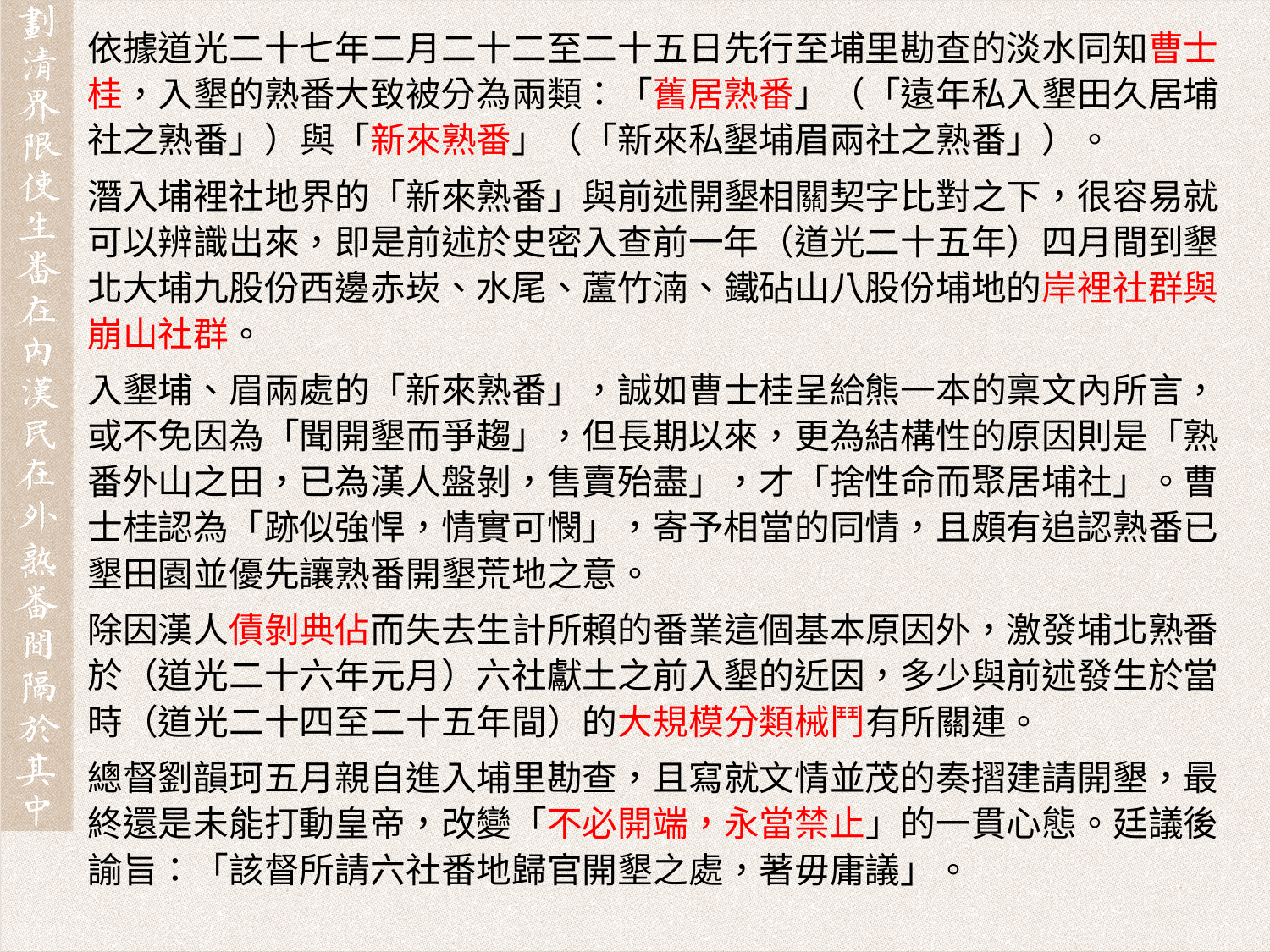

依據道光二十七年二月二十二至二十五日先行至埔里勘查的淡水同知曹士桂，入墾的熟番大致被分為兩類：「舊居熟番」（「遠年私入墾田久居埔社之熟番」）與「新來熟番」（「新來私墾埔眉兩社之熟番」）。
潛入埔裡社地界的「新來熟番」與前述開墾相關契字比對之下，很容易就可以辨識出來，即是前述於史密入查前一年（道光二十五年）四月間到墾北大埔九股份西邊赤崁、水尾、蘆竹湳、鐵砧山八股份埔地的岸裡社群與崩山社群。
入墾埔、眉兩處的「新來熟番」，誠如曹士桂呈給熊一本的稟文內所言，或不免因為「聞開墾而爭趨」，但長期以來，更為結構性的原因則是「熟番外山之田，已為漢人盤剝，售賣殆盡」，才「捨性命而聚居埔社」。曹士桂認為「跡似強悍，情實可憫」，寄予相當的同情，且頗有追認熟番已墾田園並優先讓熟番開墾荒地之意。
除因漢人債剝典佔而失去生計所賴的番業這個基本原因外，激發埔北熟番於（道光二十六年元月）六社獻土之前入墾的近因，多少與前述發生於當時（道光二十四至二十五年間）的大規模分類械鬥有所關連。
總督劉韻珂五月親自進入埔里勘查，且寫就文情並茂的奏摺建請開墾，最終還是未能打動皇帝，改變「不必開端，永當禁止」的一貫心態。廷議後諭旨：「該督所請六社番地歸官開墾之處，著毋庸議」。